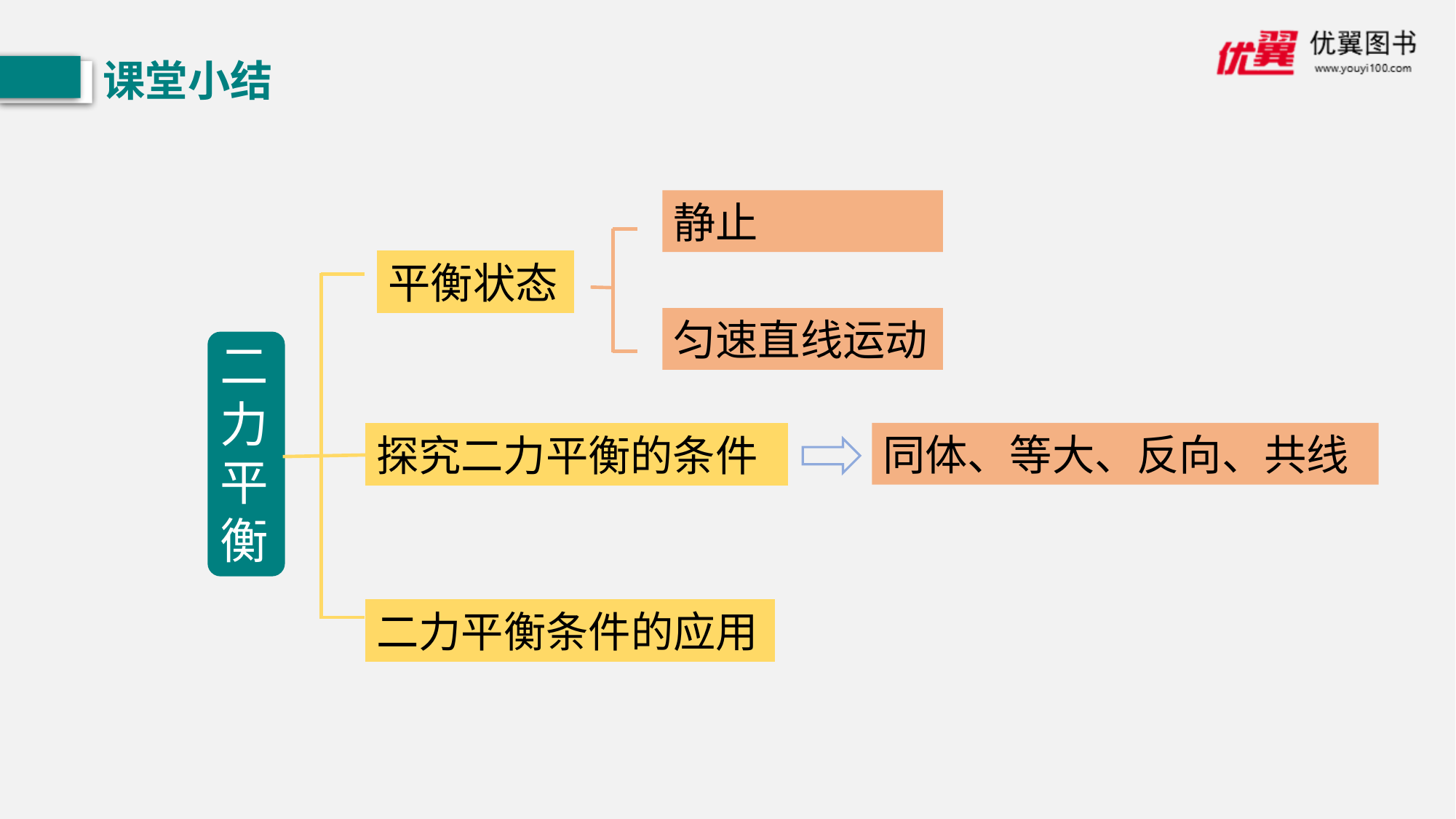

课堂小结

静止
平衡状态
匀速直线运动
二力平衡
同体、等大、反向、共线
探究二力平衡的条件

二力平衡条件的应用